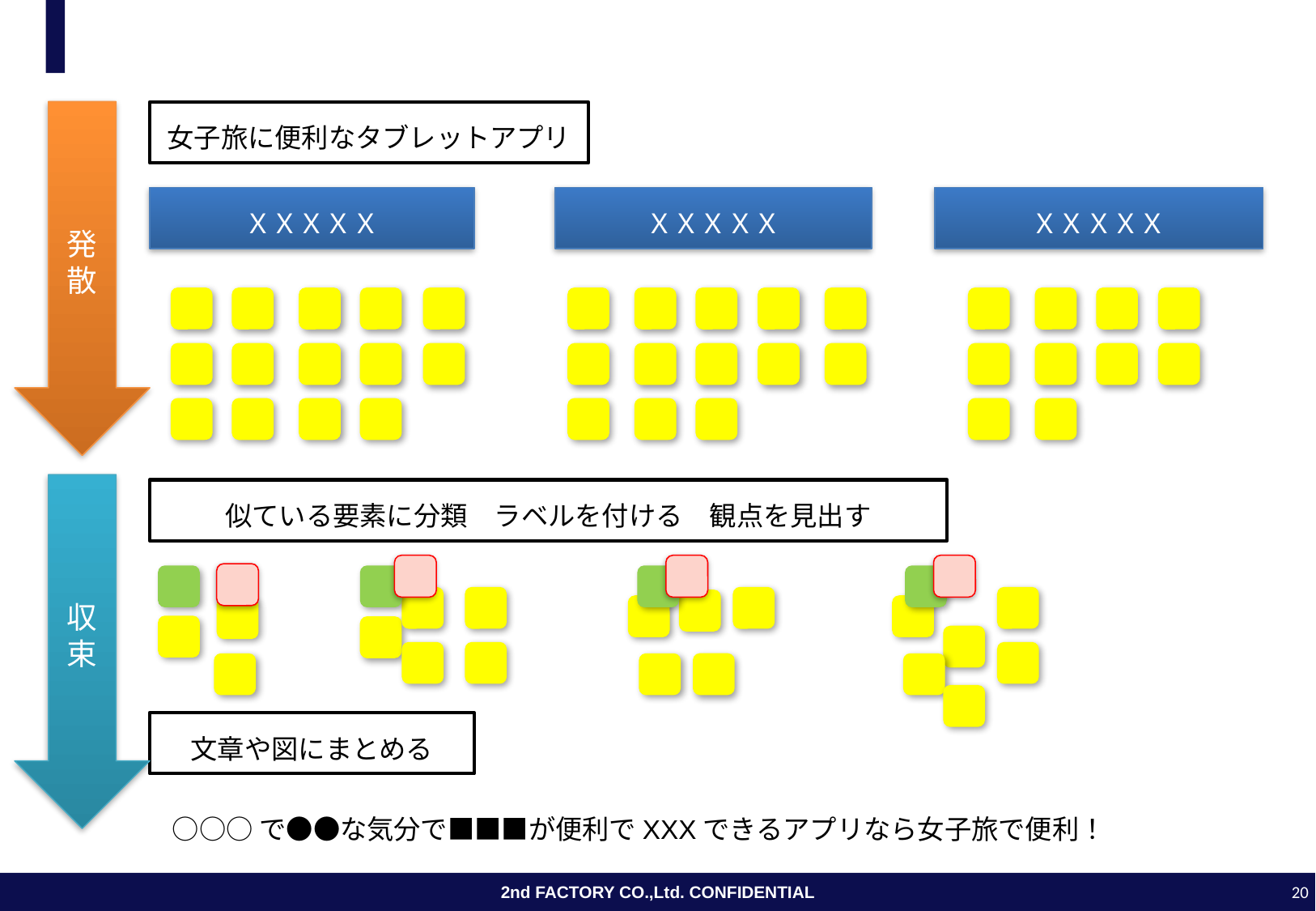

#
発散
女子旅に便利なタブレットアプリ
ＸＸＸＸＸ
ＸＸＸＸＸ
ＸＸＸＸＸ

収束
似ている要素に分類　ラベルを付ける　観点を見出す

文章や図にまとめる
○○○で●●な気分で■■■が便利でXXXできるアプリなら女子旅で便利！